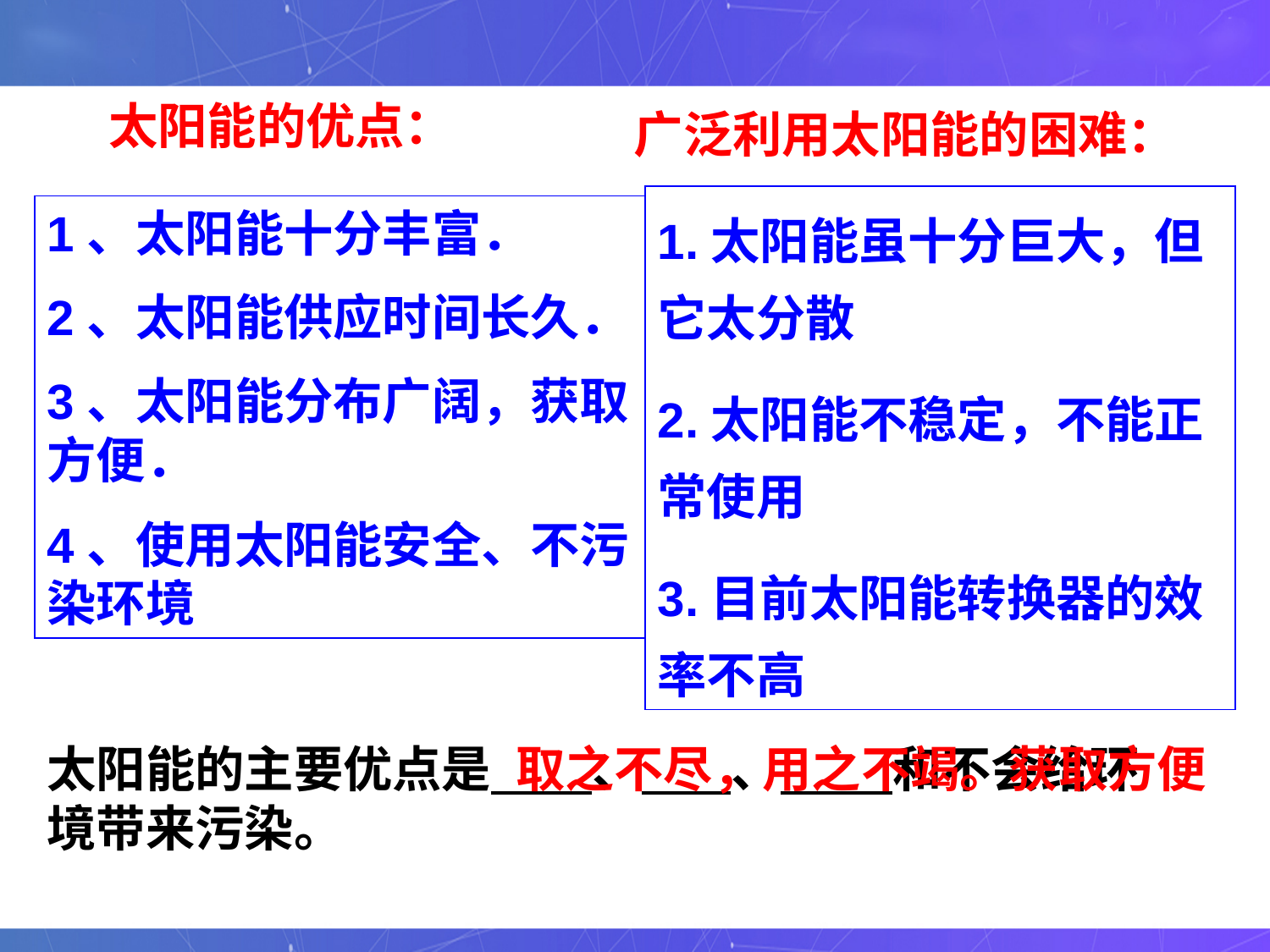

太阳能的优点：
广泛利用太阳能的困难：
1.太阳能虽十分巨大，但它太分散
2.太阳能不稳定，不能正常使用
3.目前太阳能转换器的效率不高
1、太阳能十分丰富．
2、太阳能供应时间长久．
3、太阳能分布广阔，获取方便．
4、使用太阳能安全、不污染环境
太阳能的主要优点是         、        、          和不会给环境带来污染。
取之不尽，用之不竭。获取方便